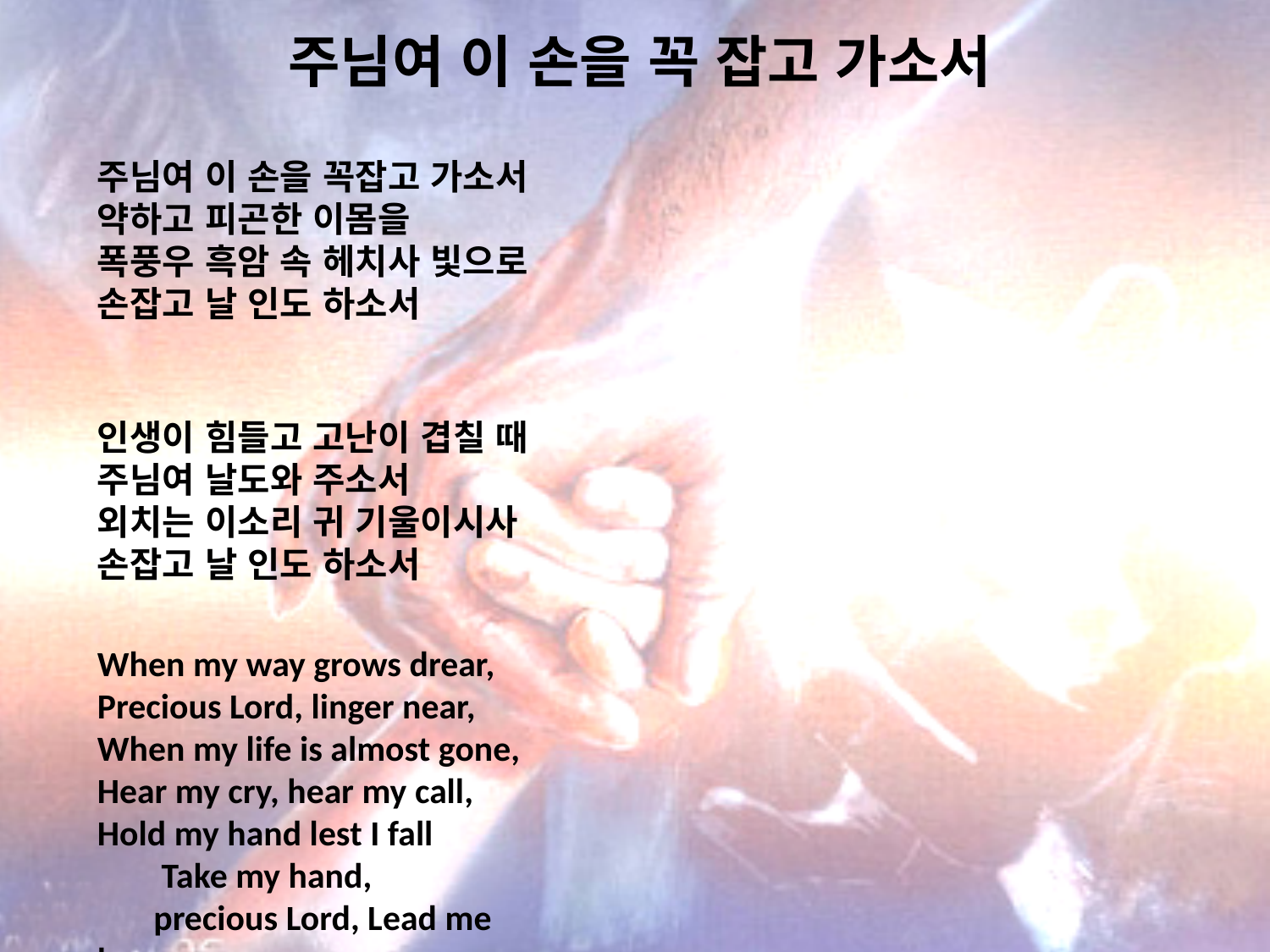

# 주님여 이 손을 꼭 잡고 가소서
주님여 이 손을 꼭잡고 가소서
약하고 피곤한 이몸을
폭풍우 흑암 속 헤치사 빛으로
손잡고 날 인도 하소서
인생이 힘들고 고난이 겹칠 때
주님여 날도와 주소서
외치는 이소리 귀 기울이시사
손잡고 날 인도 하소서

When my way grows drear,
Precious Lord, linger near,
When my life is almost gone,
Hear my cry, hear my call,
Hold my hand lest I fall                         Take my hand,                                precious Lord, Lead me home